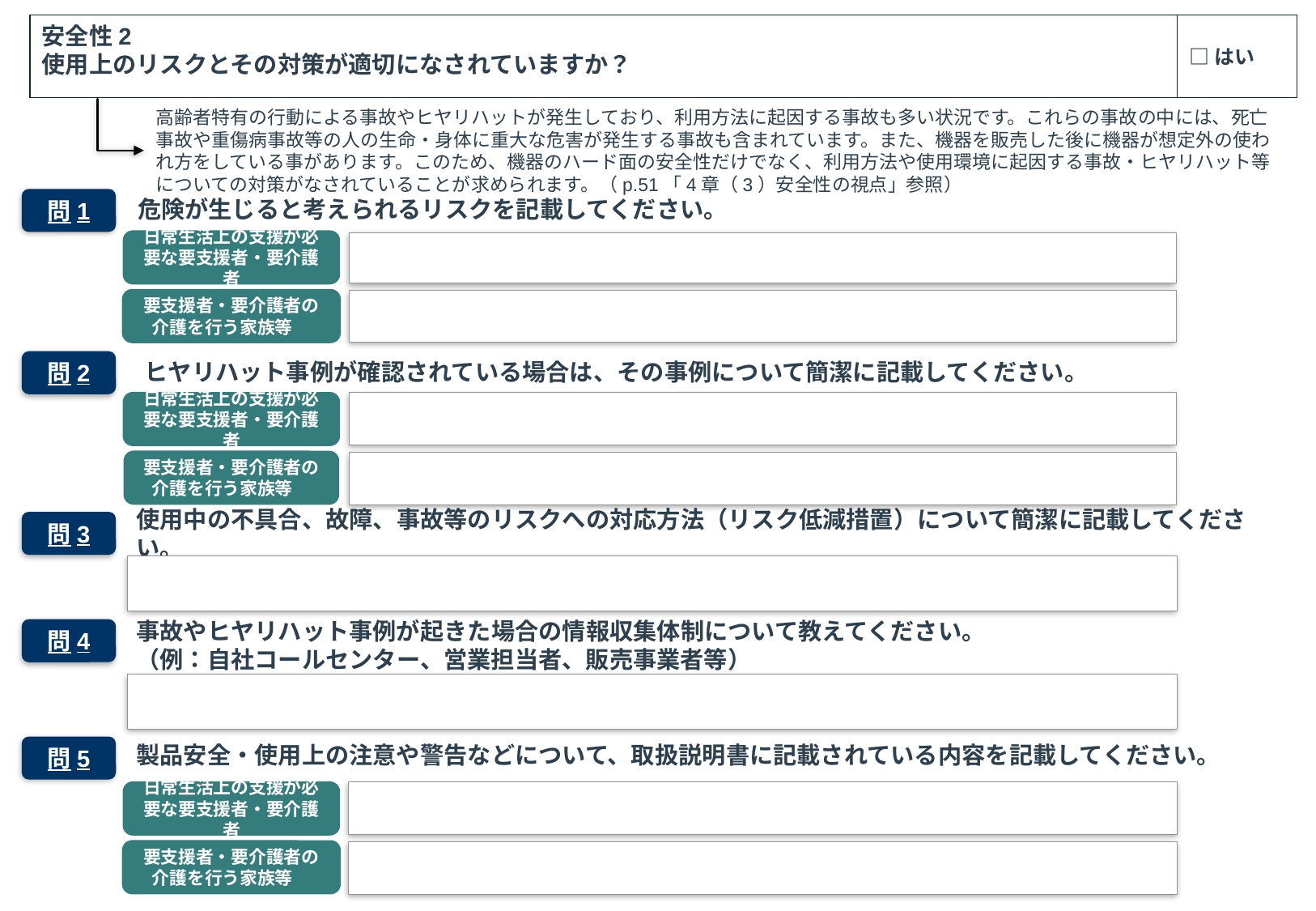

安全性2
使用上のリスクとその対策が適切になされていますか？
□はい
高齢者特有の行動による事故やヒヤリハットが発生しており、利用方法に起因する事故も多い状況です。これらの事故の中には、死亡事故や重傷病事故等の人の生命・身体に重大な危害が発生する事故も含まれています。また、機器を販売した後に機器が想定外の使われ方をしている事があります。このため、機器のハード面の安全性だけでなく、利用方法や使用環境に起因する事故・ヒヤリハット等についての対策がなされていることが求められます。（p.51「4章（3）安全性の視点」参照）
危険が生じると考えられるリスクを記載してください。
問1
日常生活上の支援が必要な要支援者・要介護者

要支援者・要介護者の
介護を行う家族等
　ヒヤリハット事例が確認されている場合は、その事例について簡潔に記載してください。
問2

日常生活上の支援が必要な要支援者・要介護者
要支援者・要介護者の介護を行う家族等

使用中の不具合、故障、事故等のリスクへの対応方法（リスク低減措置）について簡潔に記載してください。
問3

事故やヒヤリハット事例が起きた場合の情報収集体制について教えてください。
（例：自社コールセンター、営業担当者、販売事業者等）
問4

製品安全・使用上の注意や警告などについて、取扱説明書に記載されている内容を記載してください。
問5

日常生活上の支援が必要な要支援者・要介護者
要支援者・要介護者の
介護を行う家族等